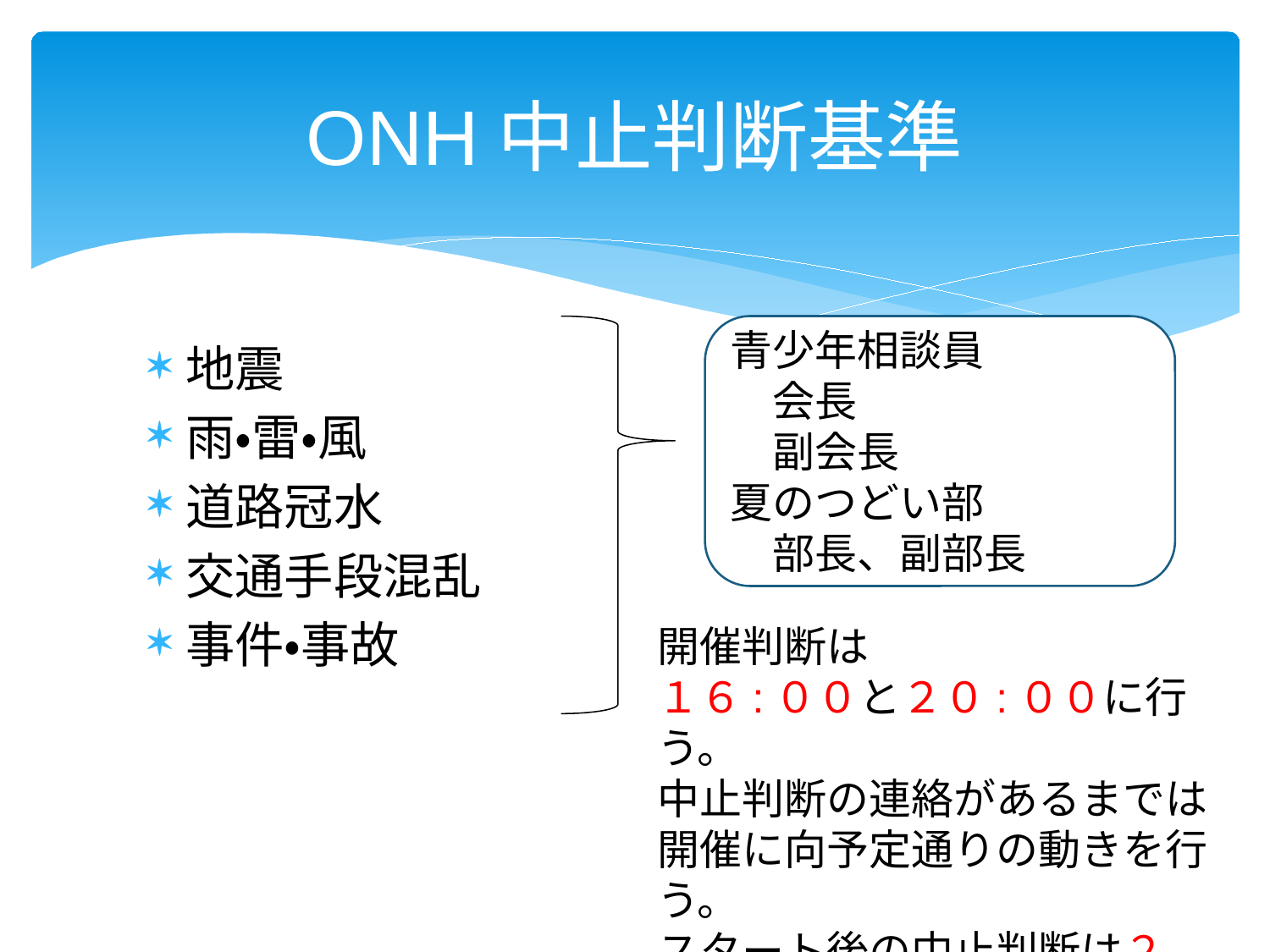

# ONH中止判断基準
青少年相談員
　会長
　副会長
夏のつどい部
　部長、副部長

地震
雨・雷・風
道路冠水
交通手段混乱
事件・事故
開催判断は
１６:００と２０:００に行う。
中止判断の連絡があるまでは開催に向予定通りの動きを行う。
スタート後の中止判断は２２：００とする。